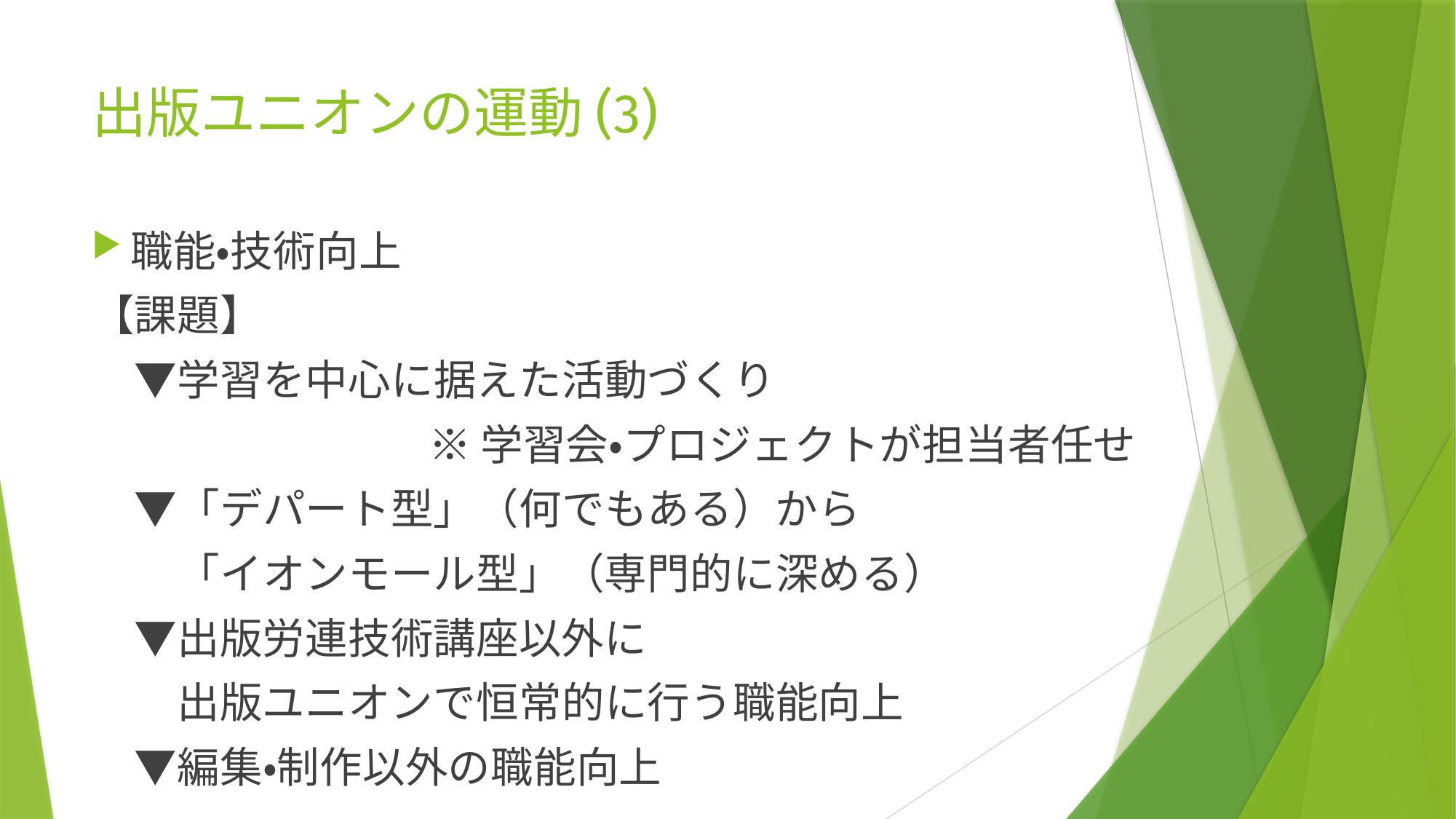

# 出版ユニオンの運動(3)

職能・技術向上
【課題】
　▼学習を中心に据えた活動づくり
※学習会・プロジェクトが担当者任せ
　▼「デパート型」（何でもある）から
　　「イオンモール型」（専門的に深める）
　▼出版労連技術講座以外に
　　出版ユニオンで恒常的に行う職能向上
　▼編集・制作以外の職能向上